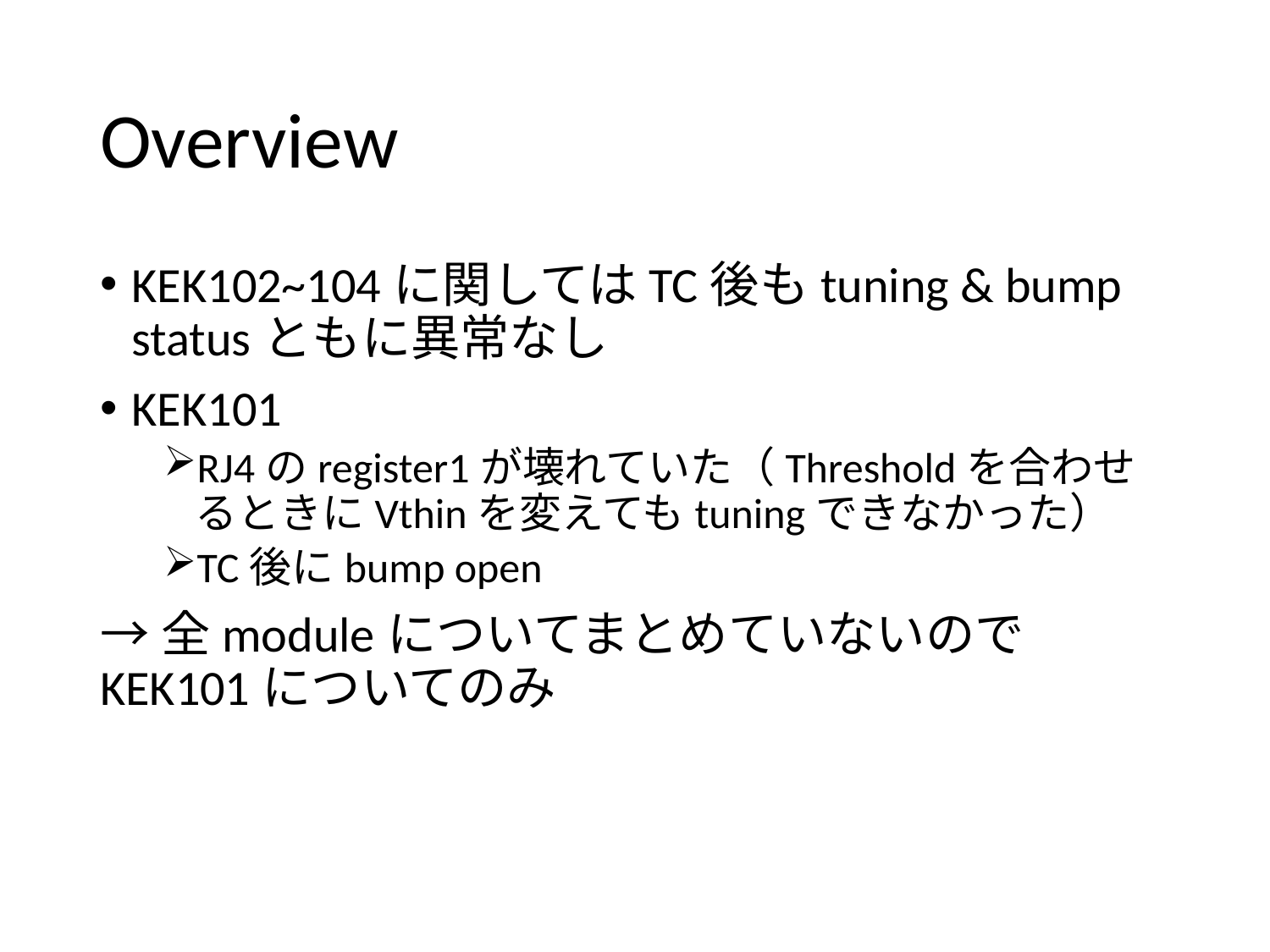

# Overview
KEK102~104に関してはTC後もtuning & bump statusともに異常なし
KEK101
RJ4のregister1が壊れていた（Thresholdを合わせるときにVthinを変えてもtuningできなかった）
TC後にbump open
→全moduleについてまとめていないのでKEK101についてのみ